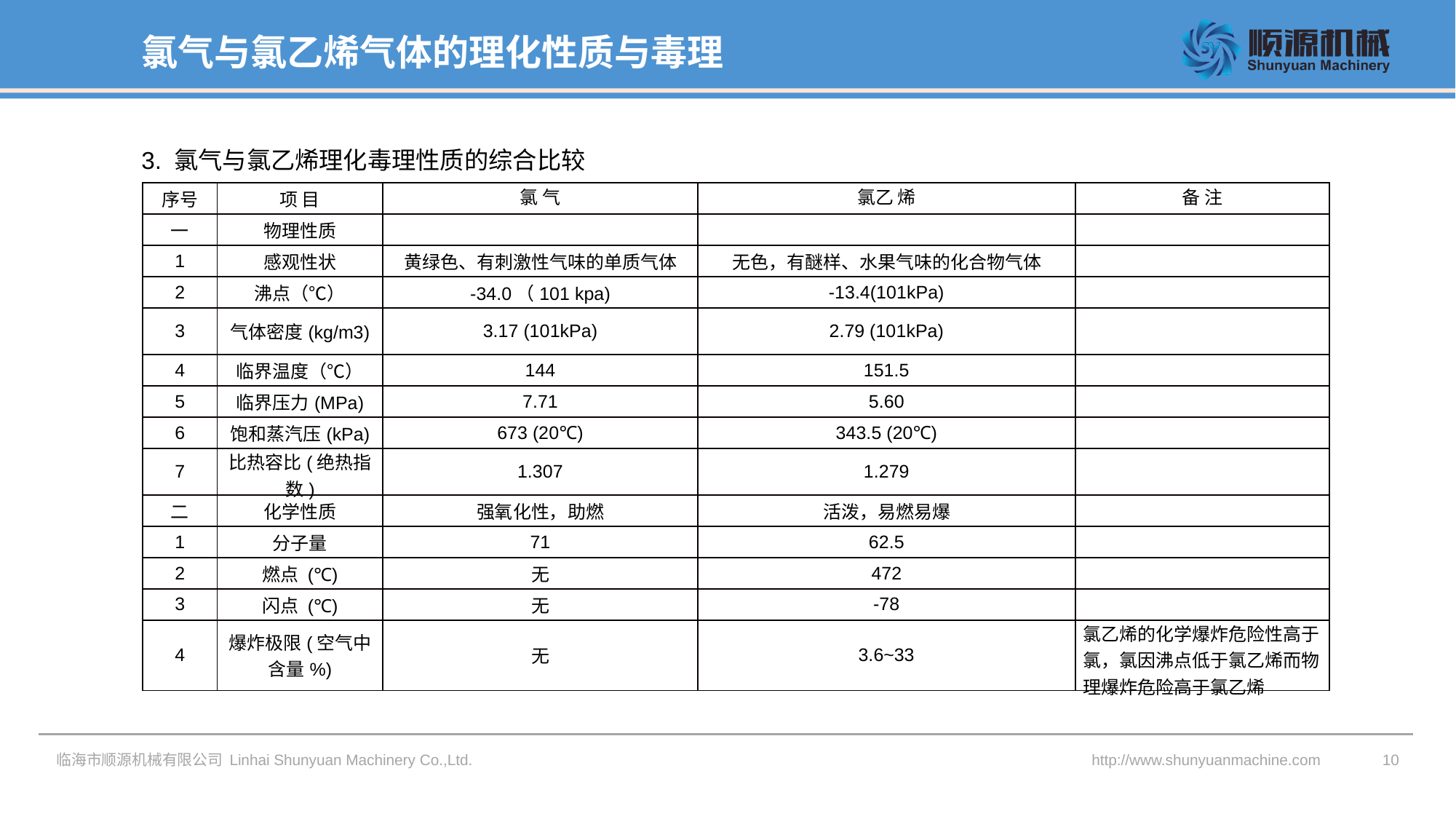

氯气与氯乙烯气体的理化性质与毒理
3. 氯气与氯乙烯理化毒理性质的综合比较
| 序号 | 项 目 | 氯 气 | 氯乙 烯 | 备 注 |
| --- | --- | --- | --- | --- |
| 一 | 物理性质 |  |  |  |
| 1 | 感观性状 | 黄绿色、有刺激性气味的单质气体 | 无色，有醚样、水果气味的化合物气体 |  |
| 2 | 沸点（℃） | -34.0（101 kpa) | -13.4(101kPa) |  |
| 3 | 气体密度(kg/m3) | 3.17 (101kPa) | 2.79 (101kPa) |  |
| 4 | 临界温度（℃） | 144 | 151.5 |  |
| 5 | 临界压力(MPa) | 7.71 | 5.60 |  |
| 6 | 饱和蒸汽压(kPa) | 673 (20℃) | 343.5 (20℃) |  |
| 7 | 比热容比(绝热指数) | 1.307 | 1.279 |  |
| 二 | 化学性质 | 强氧化性，助燃 | 活泼，易燃易爆 |  |
| 1 | 分子量 | 71 | 62.5 |  |
| 2 | 燃点 (℃) | 无 | 472 |  |
| 3 | 闪点 (℃) | 无 | -78 |  |
| 4 | 爆炸极限(空气中含量%) | 无 | 3.6~33 | 氯乙烯的化学爆炸危险性高于氯，氯因沸点低于氯乙烯而物理爆炸危险高于氯乙烯 |